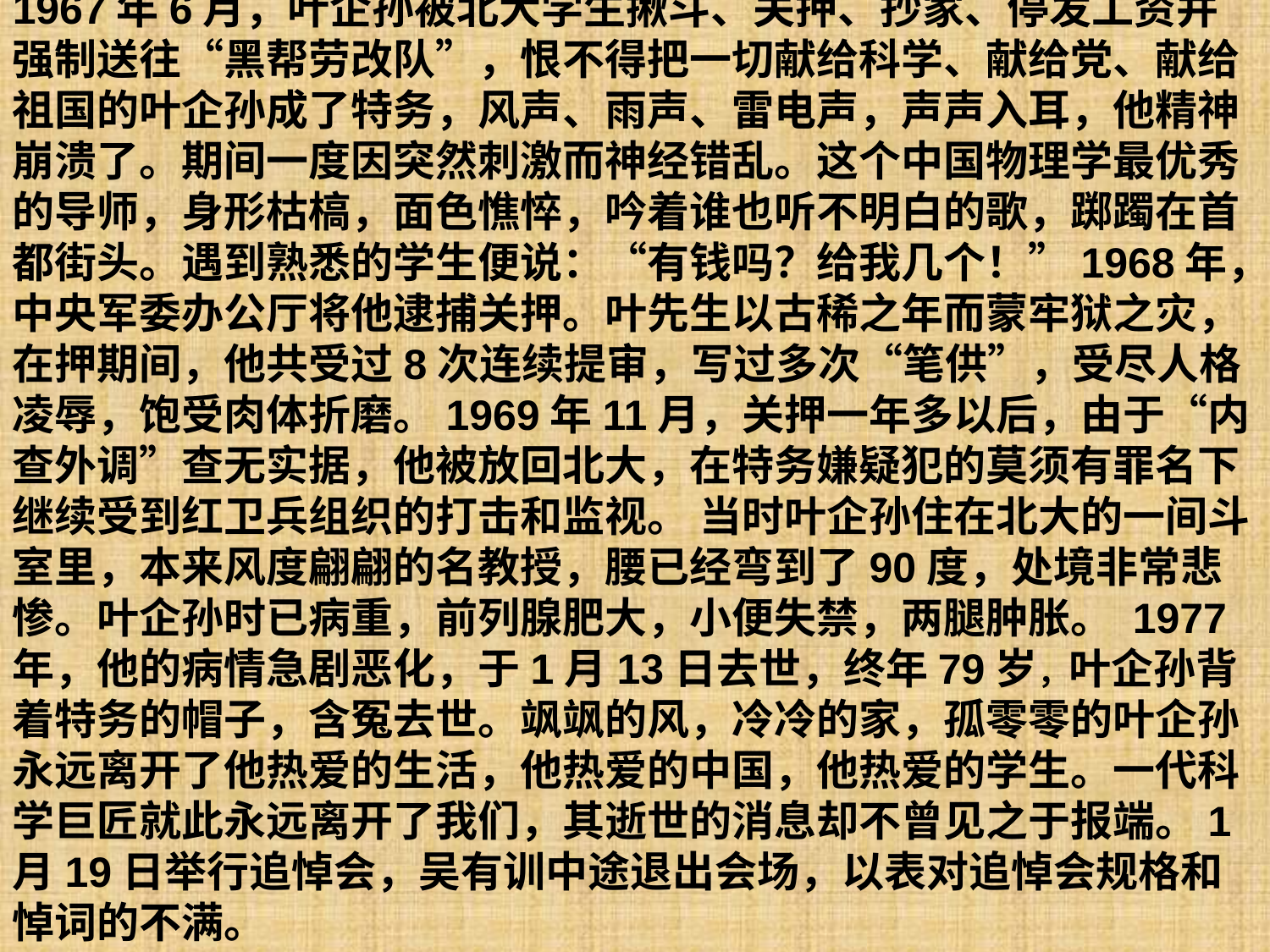

1967年6月，叶企孙被北大学生揪斗、关押、抄家、停发工资并强制送往“黑帮劳改队”，恨不得把一切献给科学、献给党、献给祖国的叶企孙成了特务，风声、雨声、雷电声，声声入耳，他精神崩溃了。期间一度因突然刺激而神经错乱。这个中国物理学最优秀的导师，身形枯槁，面色憔悴，吟着谁也听不明白的歌，踯躅在首都街头。遇到熟悉的学生便说：“有钱吗？给我几个！”1968年，中央军委办公厅将他逮捕关押。叶先生以古稀之年而蒙牢狱之灾，在押期间，他共受过8次连续提审，写过多次“笔供”，受尽人格凌辱，饱受肉体折磨。1969年11月，关押一年多以后，由于“内查外调”查无实据，他被放回北大，在特务嫌疑犯的莫须有罪名下继续受到红卫兵组织的打击和监视。 当时叶企孙住在北大的一间斗室里，本来风度翩翩的名教授，腰已经弯到了90度，处境非常悲惨。叶企孙时已病重，前列腺肥大，小便失禁，两腿肿胀。 1977年，他的病情急剧恶化，于1月13日去世，终年79岁，叶企孙背着特务的帽子，含冤去世。飒飒的风，冷冷的家，孤零零的叶企孙永远离开了他热爱的生活，他热爱的中国，他热爱的学生。一代科学巨匠就此永远离开了我们，其逝世的消息却不曾见之于报端。1月19日举行追悼会，吴有训中途退出会场，以表对追悼会规格和悼词的不满。